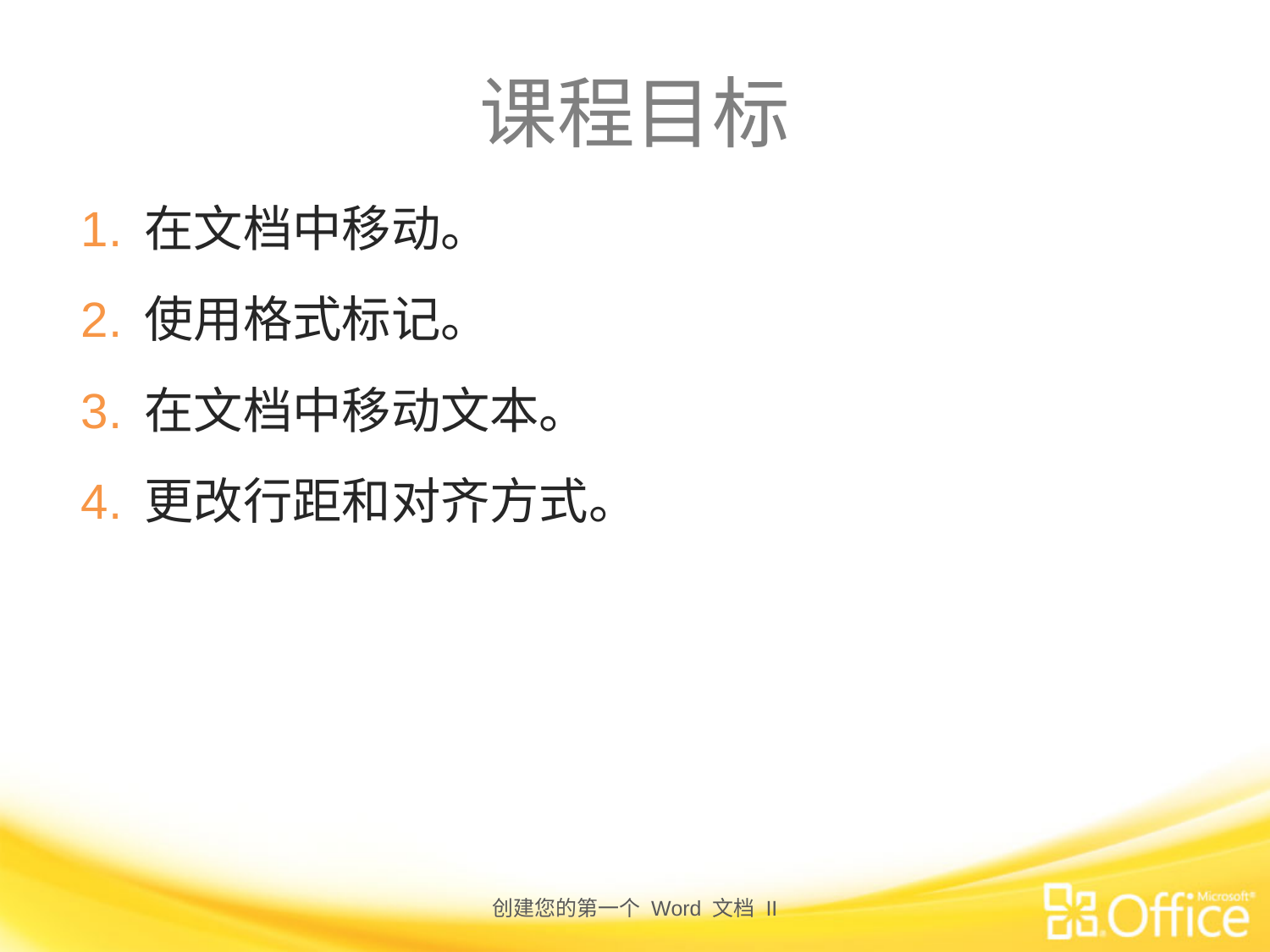

# 课程目标
在文档中移动。
使用格式标记。
在文档中移动文本。
更改行距和对齐方式。
创建您的第一个 Word 文档 II